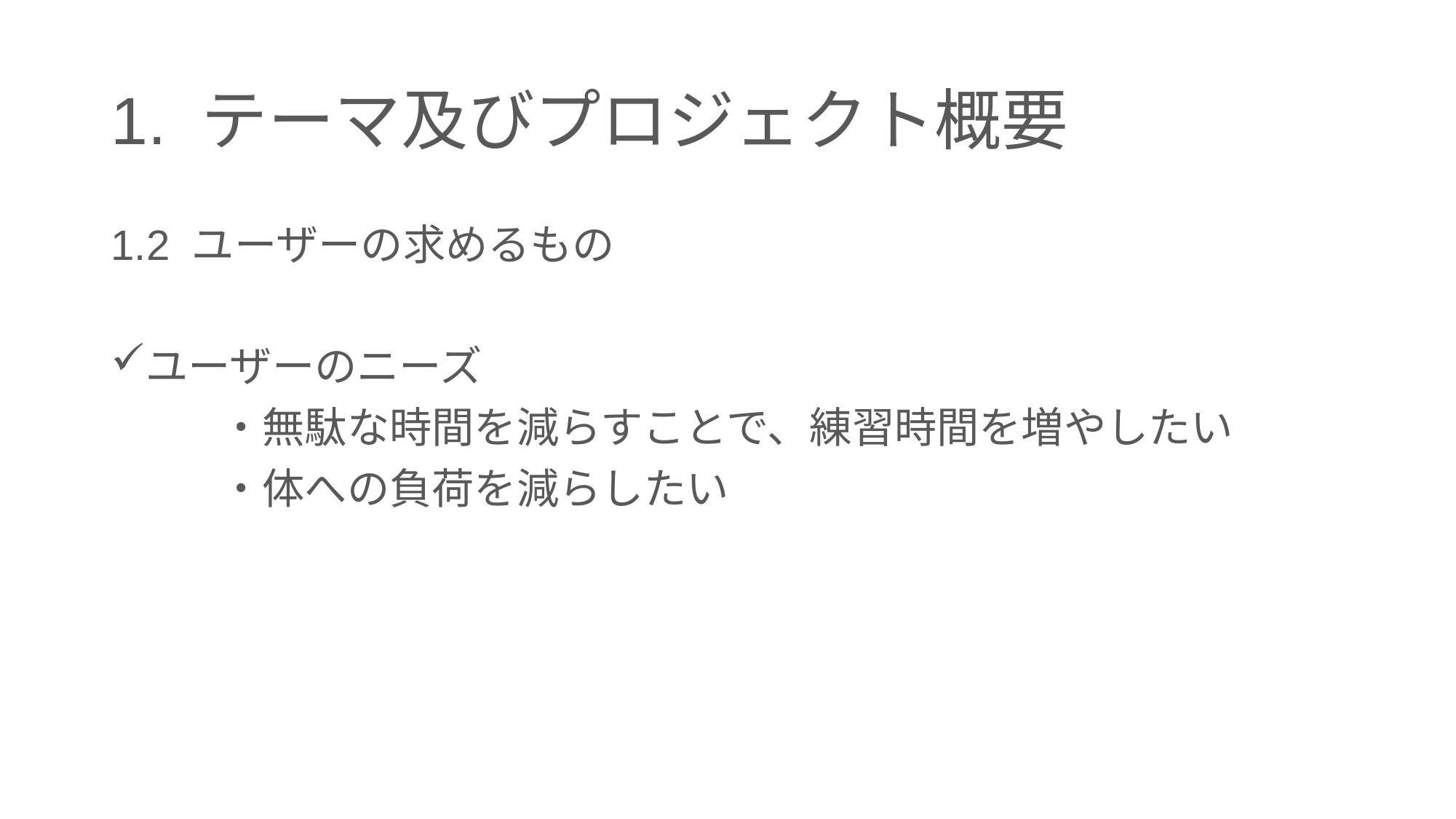

# 1. テーマ及びプロジェクト概要
1.2 ユーザーの求めるもの

ユーザーのニーズ
	・無駄な時間を減らすことで、練習時間を増やしたい
	・体への負荷を減らしたい